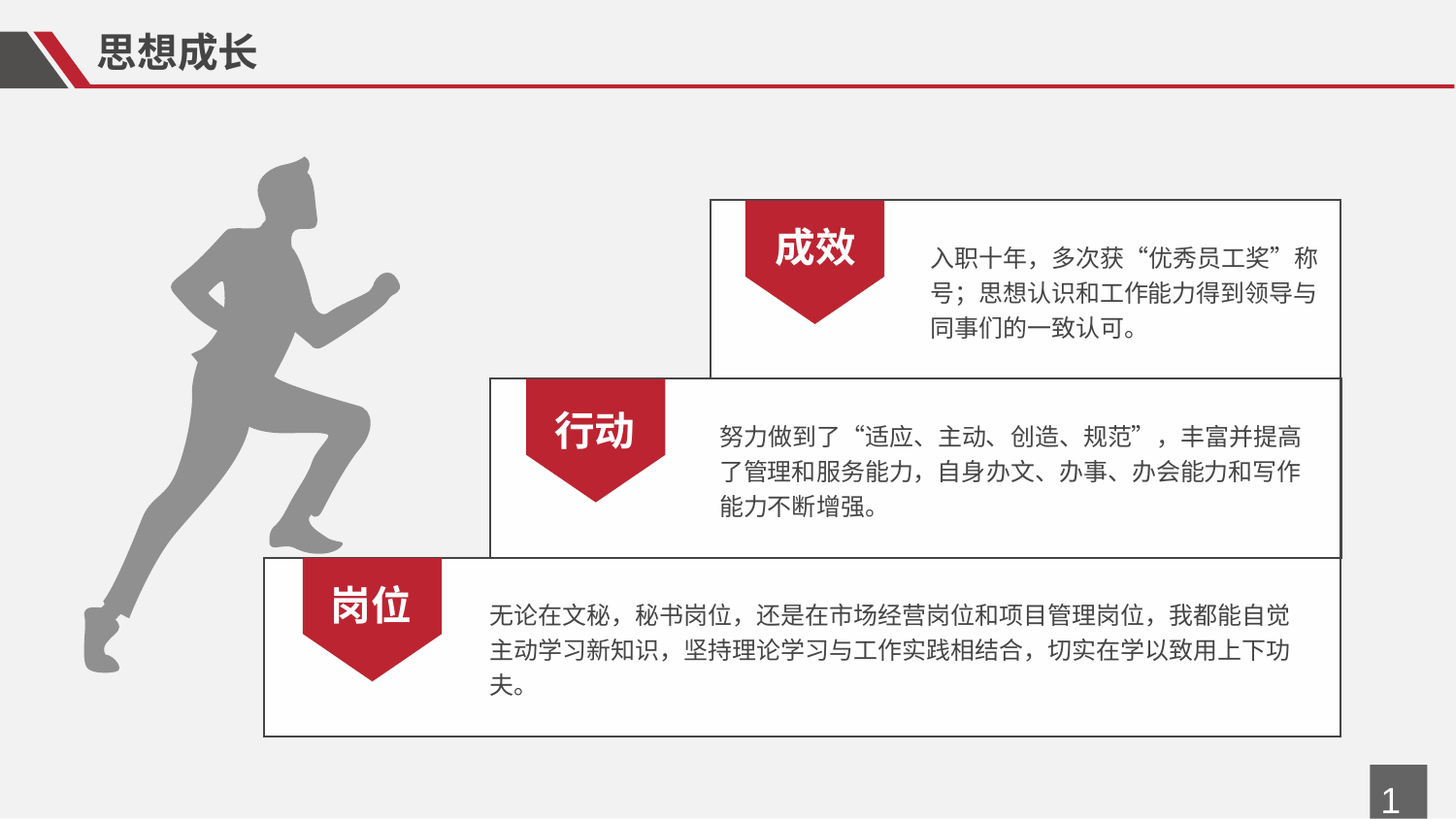

思想成长

成效
入职十年，多次获“优秀员工奖”称号；思想认识和工作能力得到领导与同事们的一致认可。

行动
努力做到了“适应、主动、创造、规范”，丰富并提高了管理和服务能力，自身办文、办事、办会能力和写作能力不断增强。

岗位
无论在文秘，秘书岗位，还是在市场经营岗位和项目管理岗位，我都能自觉主动学习新知识，坚持理论学习与工作实践相结合，切实在学以致用上下功夫。
13